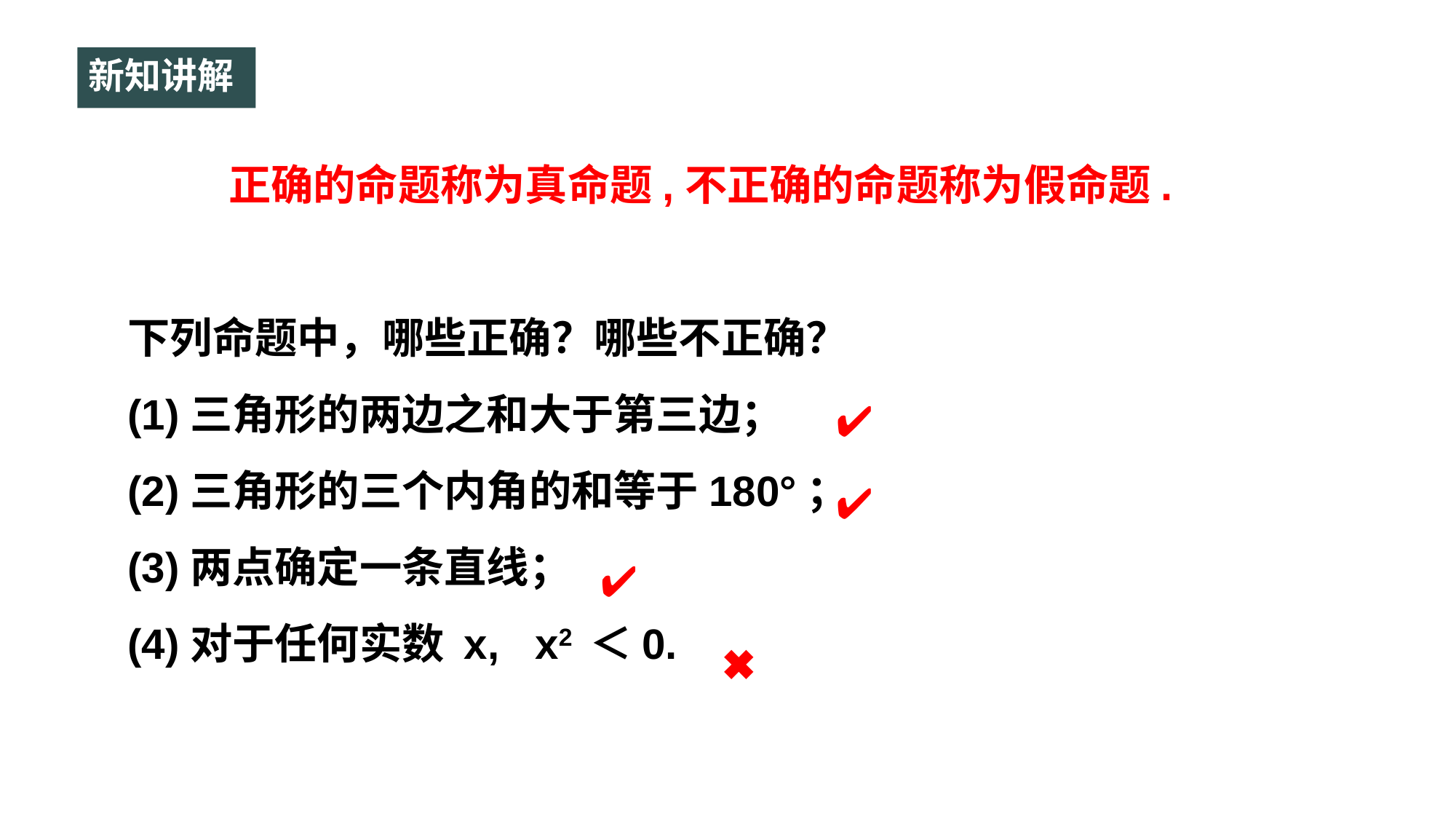

新知讲解
正确的命题称为真命题,不正确的命题称为假命题.
下列命题中，哪些正确？哪些不正确？
(1)三角形的两边之和大于第三边；
(2)三角形的三个内角的和等于180°；
(3)两点确定一条直线；
(4)对于任何实数 x,   x2 ＜0.
✔
✔
✔
✖